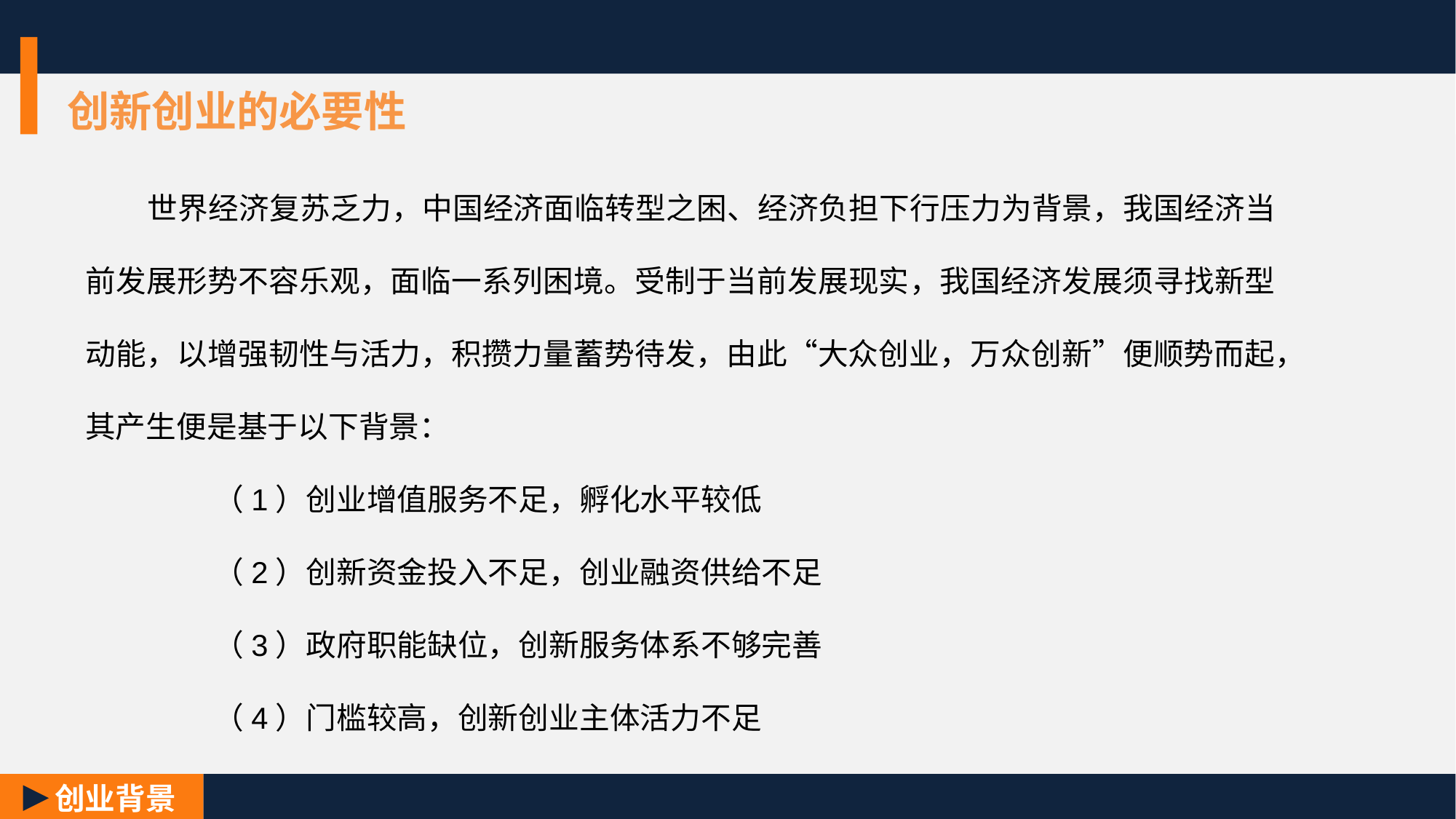

创新创业的必要性

        世界经济复苏乏力，中国经济面临转型之困、经济负担下行压力为背景，我国经济当前发展形势不容乐观，面临一系列困境。受制于当前发展现实，我国经济发展须寻找新型动能，以增强韧性与活力，积攒力量蓄势待发，由此“大众创业，万众创新”便顺势而起，其产生便是基于以下背景：
                  （1）创业增值服务不足，孵化水平较低
                  （2）创新资金投入不足，创业融资供给不足
                  （3）政府职能缺位，创新服务体系不够完善
                  （4）门槛较高，创新创业主体活力不足

创业背景